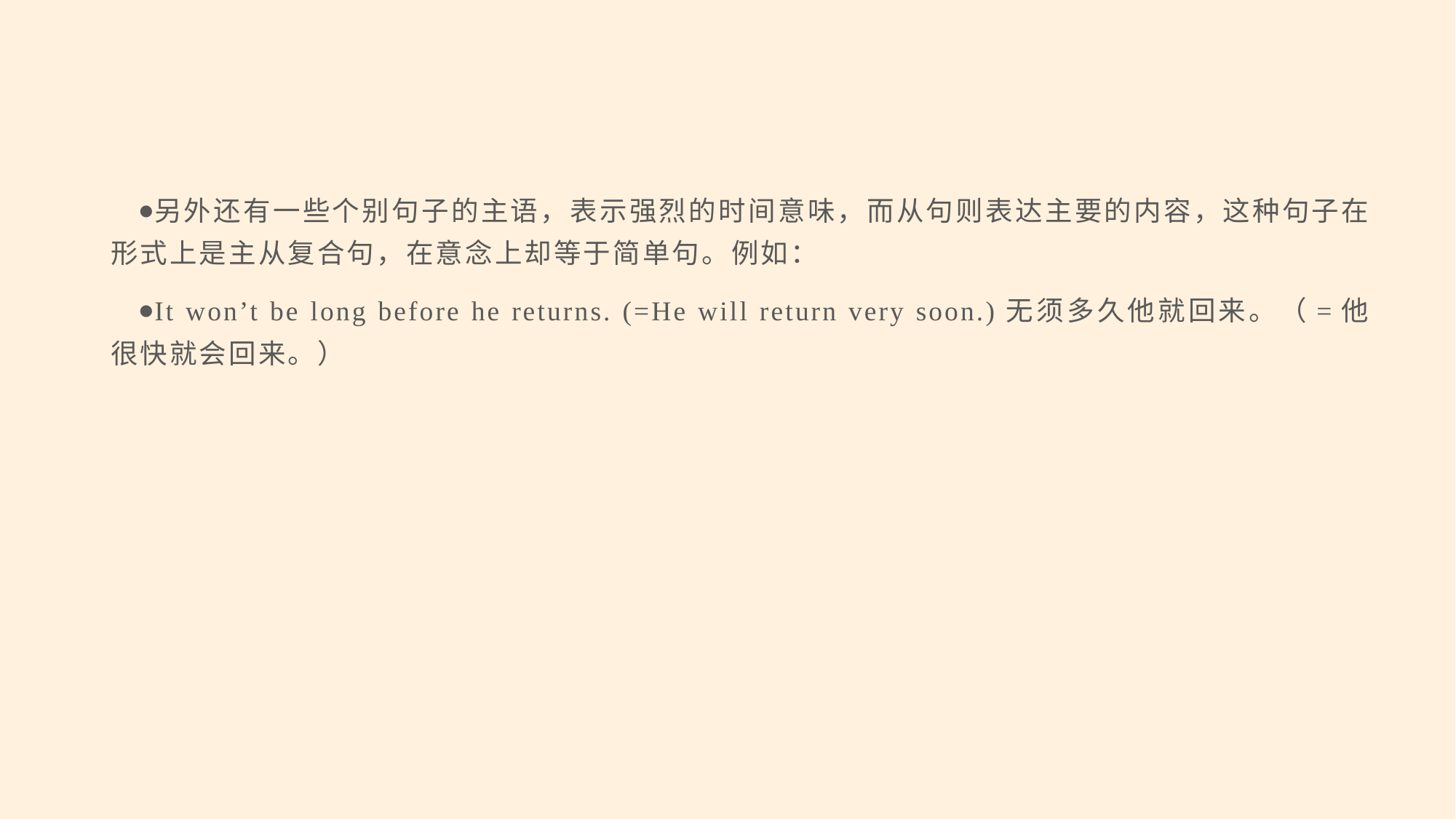

#
另外还有一些个别句子的主语，表示强烈的时间意味，而从句则表达主要的内容，这种句子在形式上是主从复合句，在意念上却等于简单句。例如：
It won’t be long before he returns. (=He will return very soon.)无须多久他就回来。（=他很快就会回来。）